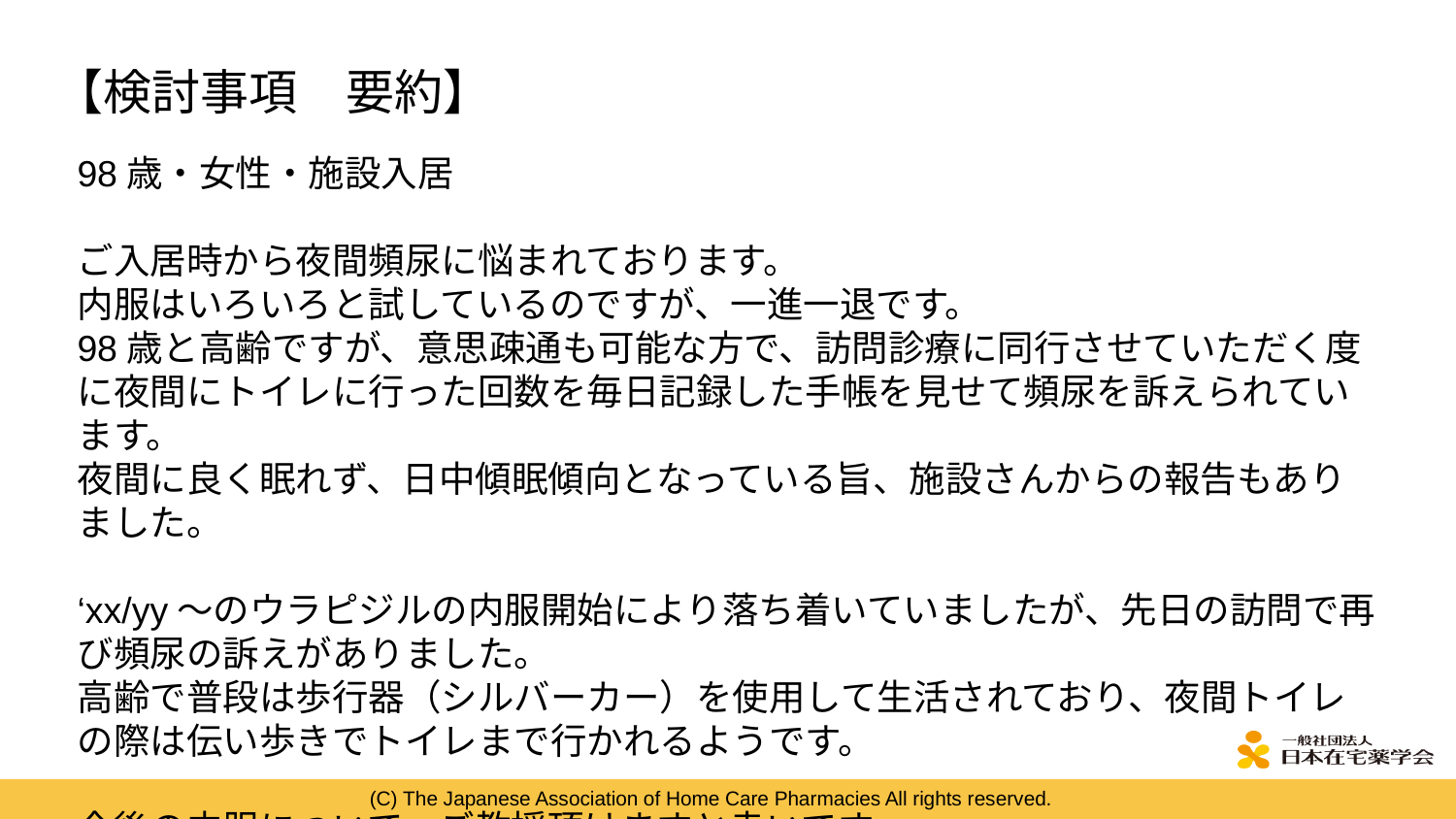

【検討事項　要約】
98歳・女性・施設入居

ご入居時から夜間頻尿に悩まれております。
内服はいろいろと試しているのですが、一進一退です。
98歳と高齢ですが、意思疎通も可能な方で、訪問診療に同行させていただく度に夜間にトイレに行った回数を毎日記録した手帳を見せて頻尿を訴えられています。
夜間に良く眠れず、日中傾眠傾向となっている旨、施設さんからの報告もありました。

‘xx/yy～のウラピジルの内服開始により落ち着いていましたが、先日の訪問で再び頻尿の訴えがありました。
高齢で普段は歩行器（シルバーカー）を使用して生活されており、夜間トイレの際は伝い歩きでトイレまで行かれるようです。

今後の内服について、ご教授頂けますと幸いです。

(C) The Japanese Association of Home Care Pharmacies All rights reserved.